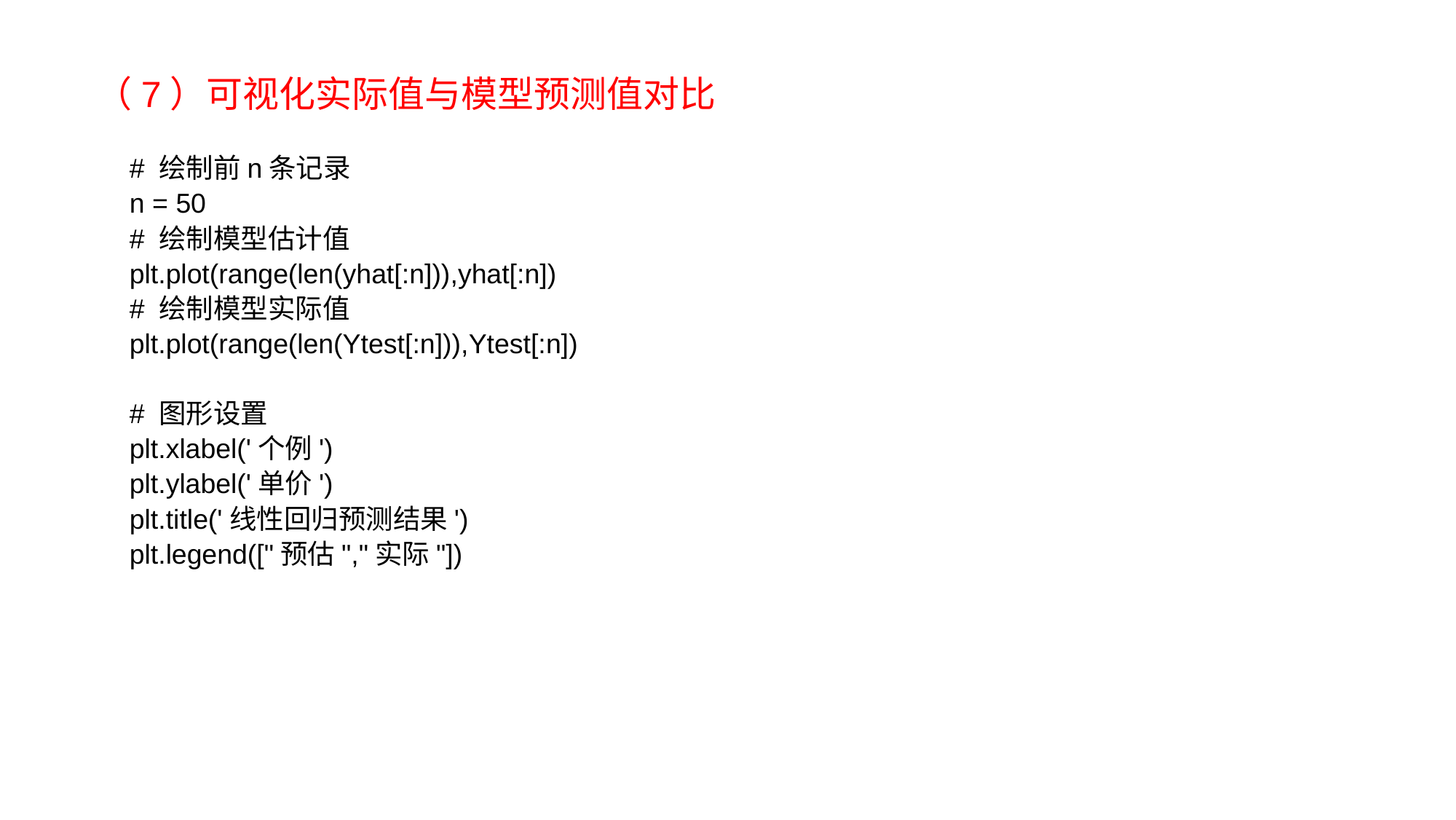

（7）可视化实际值与模型预测值对比
# 绘制前n条记录
n = 50
# 绘制模型估计值
plt.plot(range(len(yhat[:n])),yhat[:n])
# 绘制模型实际值
plt.plot(range(len(Ytest[:n])),Ytest[:n])

# 图形设置
plt.xlabel('个例')
plt.ylabel('单价')
plt.title('线性回归预测结果')
plt.legend(["预估","实际"])

TEXT  add here
TEXT  add here
TEXT  add here